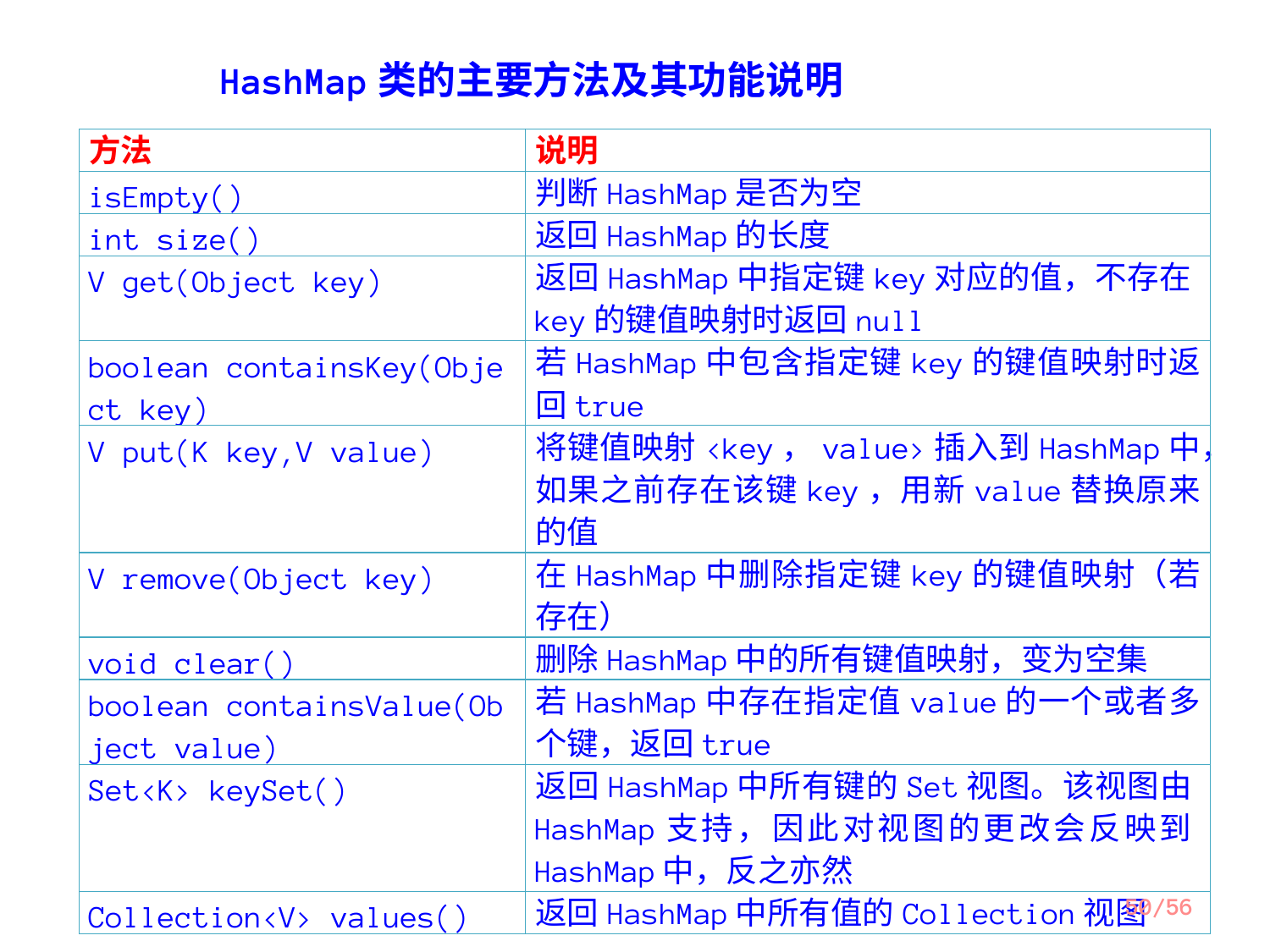

HashMap类的主要方法及其功能说明
| 方法 | 说明 |
| --- | --- |
| isEmpty() | 判断HashMap是否为空 |
| int size() | 返回HashMap的长度 |
| V get(Object key) | 返回HashMap中指定键key对应的值，不存在key的键值映射时返回null |
| boolean containsKey(Object key) | 若HashMap中包含指定键key的键值映射时返回true |
| V put(K key,V value) | 将键值映射<key，value>插入到HashMap中，如果之前存在该键key，用新value替换原来的值 |
| V remove(Object key) | 在HashMap中删除指定键key的键值映射（若存在） |
| void clear() | 删除HashMap中的所有键值映射，变为空集 |
| boolean containsValue(Object value) | 若HashMap中存在指定值value的一个或者多个键，返回true |
| Set<K> keySet() | 返回HashMap中所有键的Set视图。该视图由HashMap支持，因此对视图的更改会反映到HashMap中，反之亦然 |
| Collection<V> values() | 返回HashMap中所有值的Collection视图 |
50/56